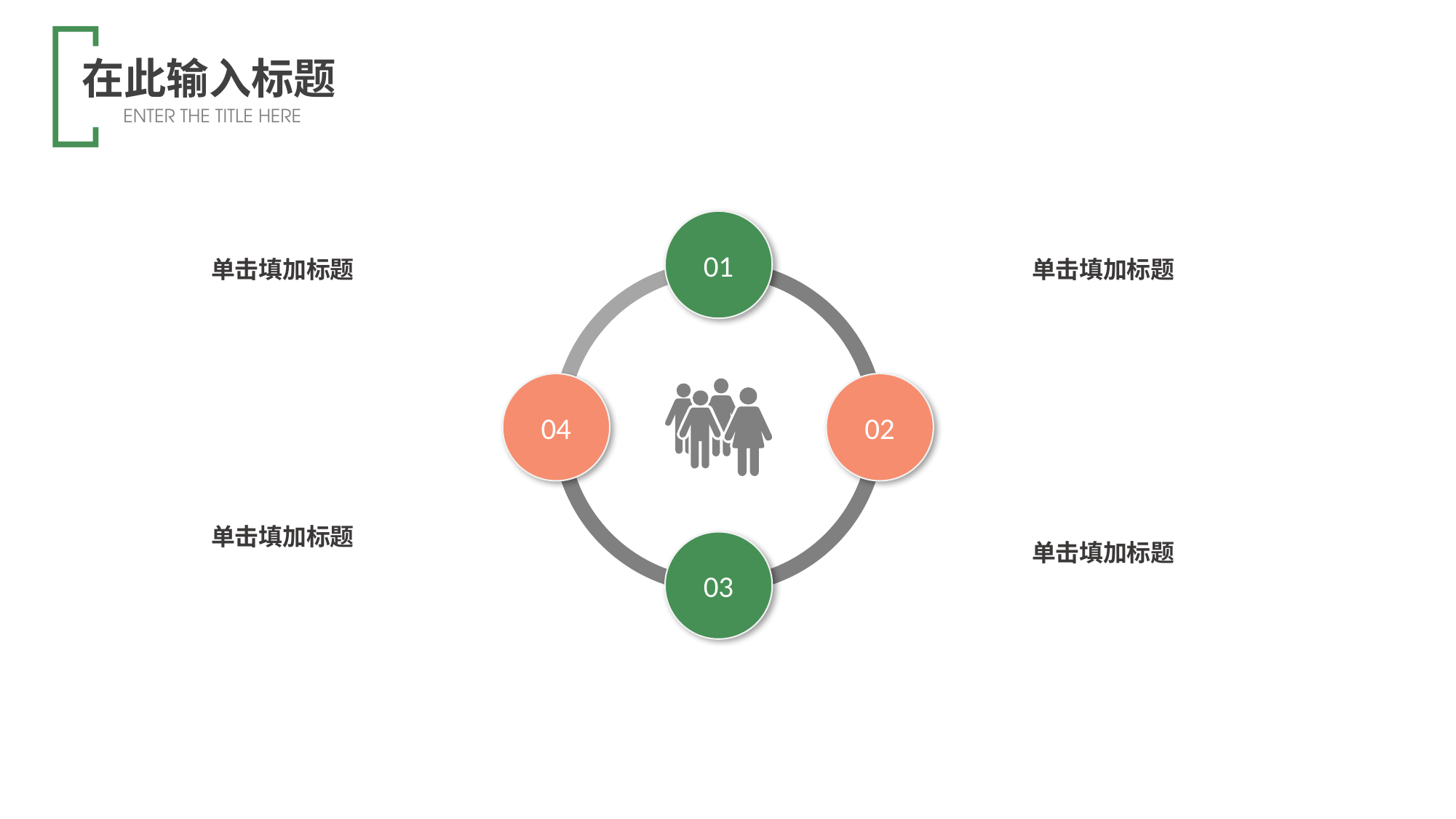

在此输入标题
ENTER THE TITLE HERE
01

04
02

03
单击填加标题
单击填加标题
单击填加标题
单击填加标题